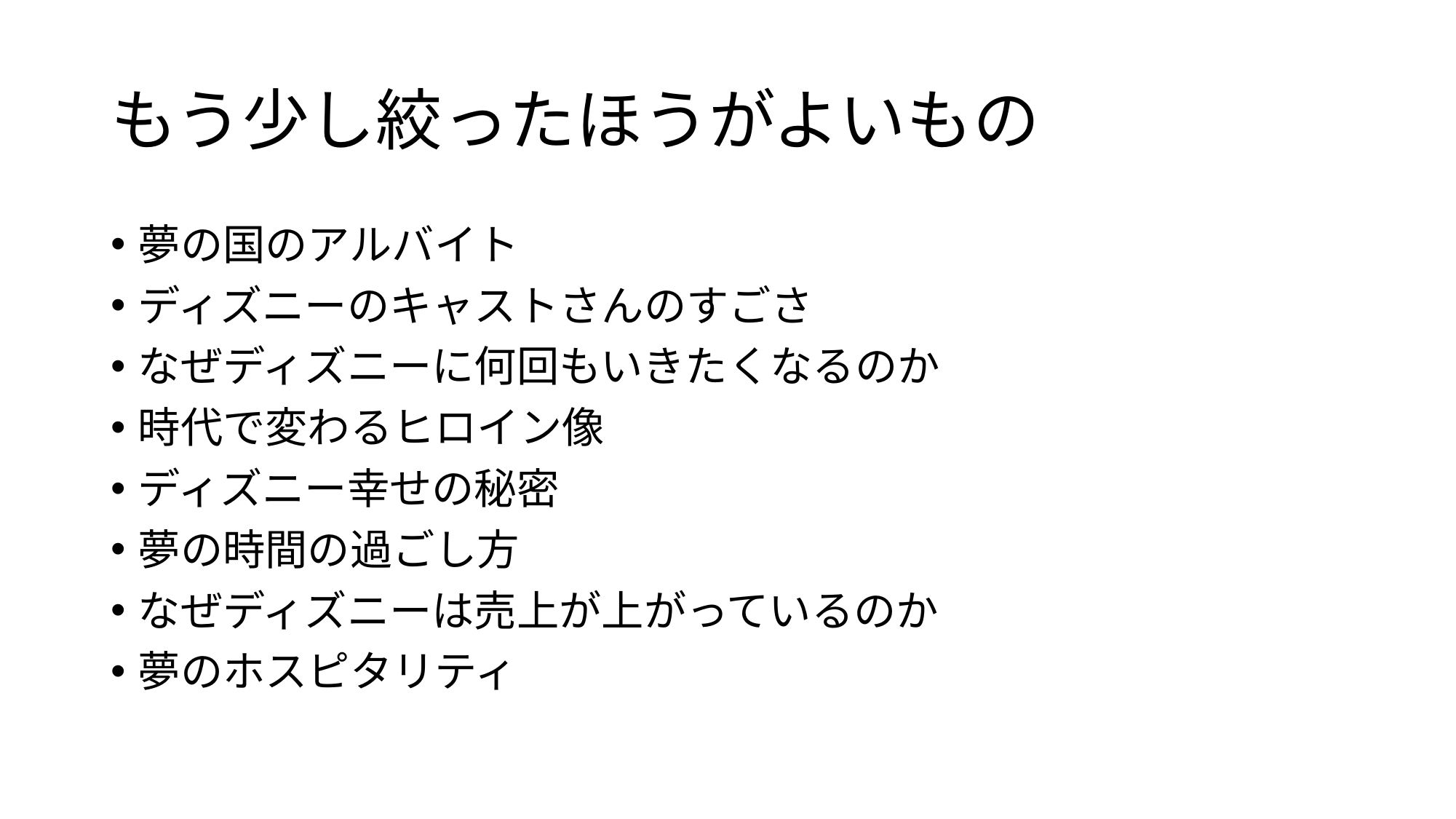

# もう少し絞ったほうがよいもの
夢の国のアルバイト
ディズニーのキャストさんのすごさ
なぜディズニーに何回もいきたくなるのか
時代で変わるヒロイン像
ディズニー幸せの秘密
夢の時間の過ごし方
なぜディズニーは売上が上がっているのか
夢のホスピタリティ